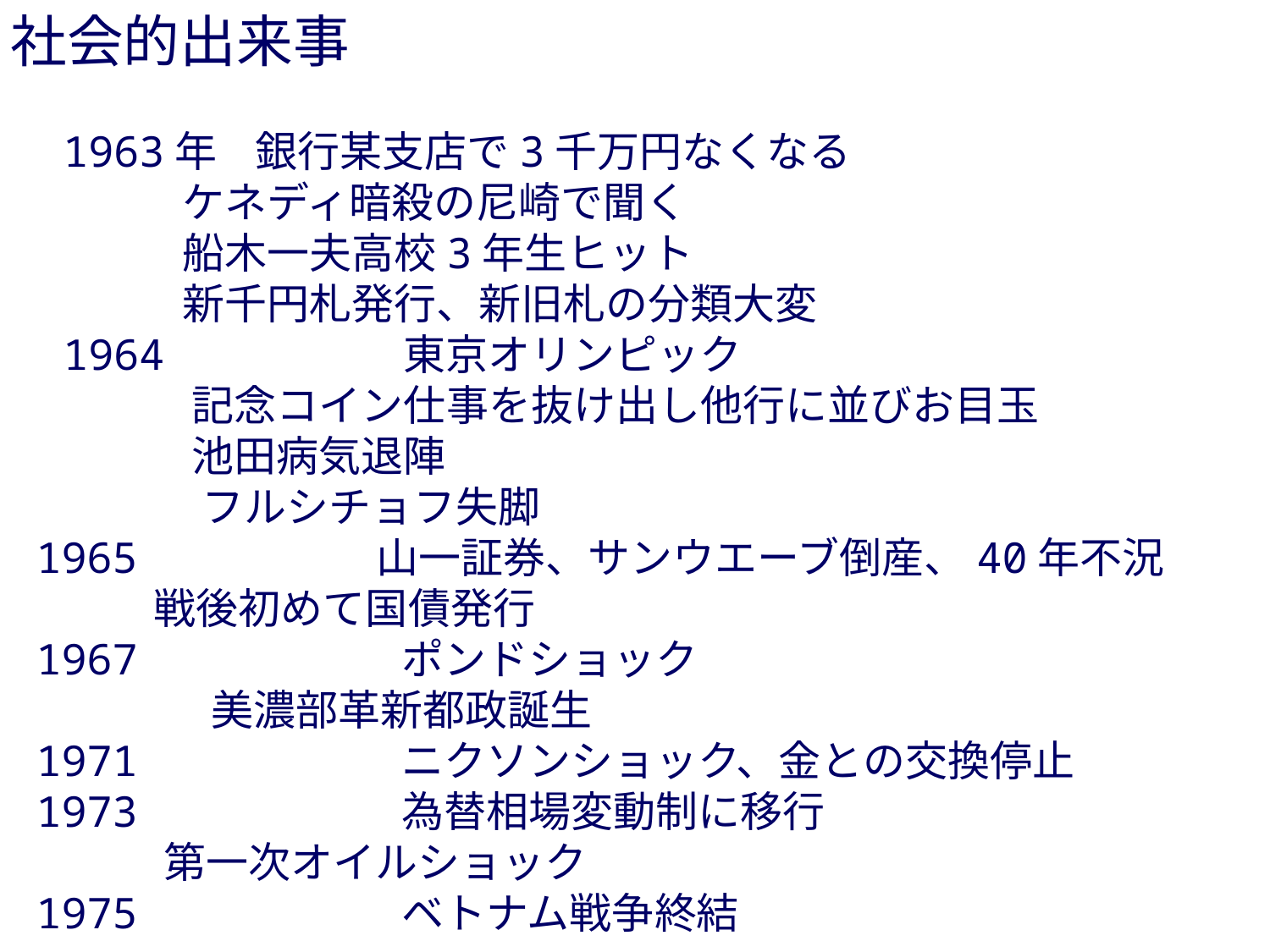

社会的出来事

　1963年    銀行某支店で3千万円なくなる
                 ケネディ暗殺の尼崎で聞く
                 船木一夫高校3年生ヒット
                 新千円札発行、新旧札の分類大変
　1964         東京オリンピック
                  記念コイン仕事を抜け出し他行に並びお目玉
                  池田病気退陣
                   フルシチョフ失脚
 1965         山一証券、サンウエーブ倒産、40年不況
              戦後初めて国債発行
 1967          ポンドショック
                    美濃部革新都政誕生
 1971          ニクソンショック、金との交換停止
 1973          為替相場変動制に移行
               第一次オイルショック
 1975          ベトナム戦争終結